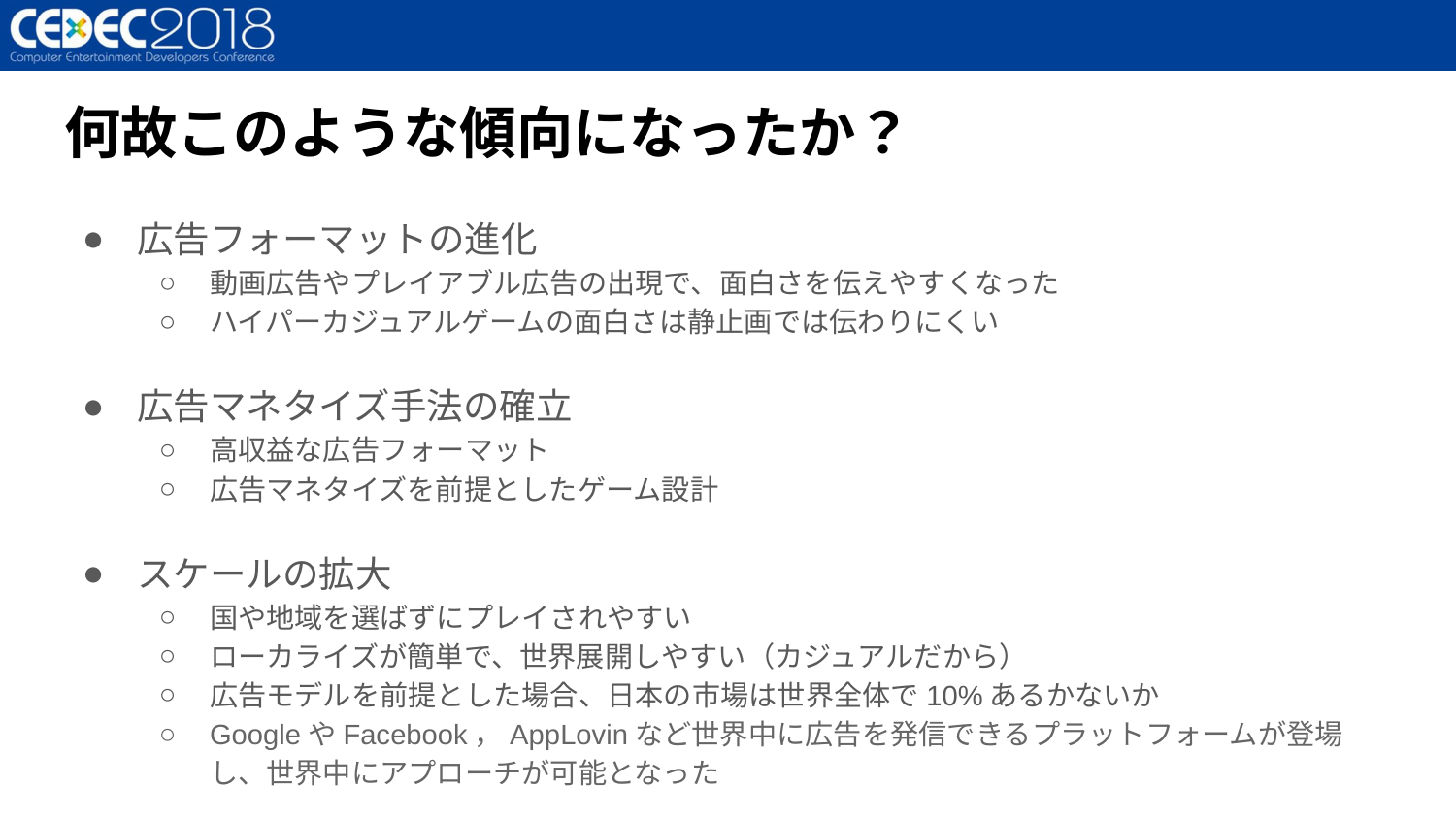

# 何故このような傾向になったか？
広告フォーマットの進化
動画広告やプレイアブル広告の出現で、面白さを伝えやすくなった
ハイパーカジュアルゲームの面白さは静止画では伝わりにくい
広告マネタイズ手法の確立
高収益な広告フォーマット
広告マネタイズを前提としたゲーム設計
スケールの拡大
国や地域を選ばずにプレイされやすい
ローカライズが簡単で、世界展開しやすい（カジュアルだから）
広告モデルを前提とした場合、日本の市場は世界全体で10%あるかないか
GoogleやFacebook，AppLovinなど世界中に広告を発信できるプラットフォームが登場し、世界中にアプローチが可能となった